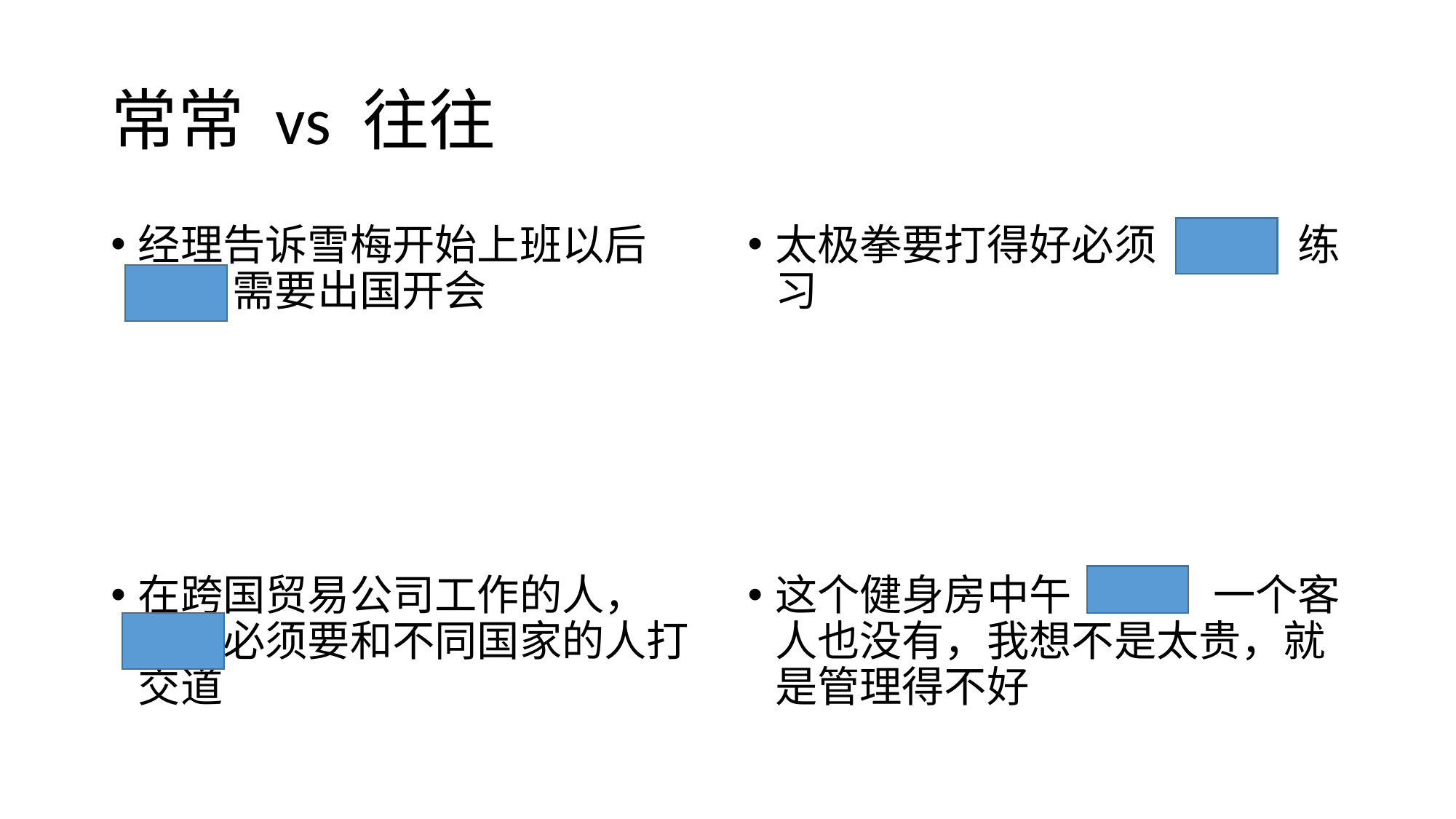

# 常常 vs 往往
经理告诉雪梅开始上班以后  常常 需要出国开会

在跨国贸易公司工作的人，  往往必须要和不同国家的人打交道

太极拳要打得好必须   常常   练习

这个健身房中午   往往   一个客人也没有，我想不是太贵，就是管理得不好